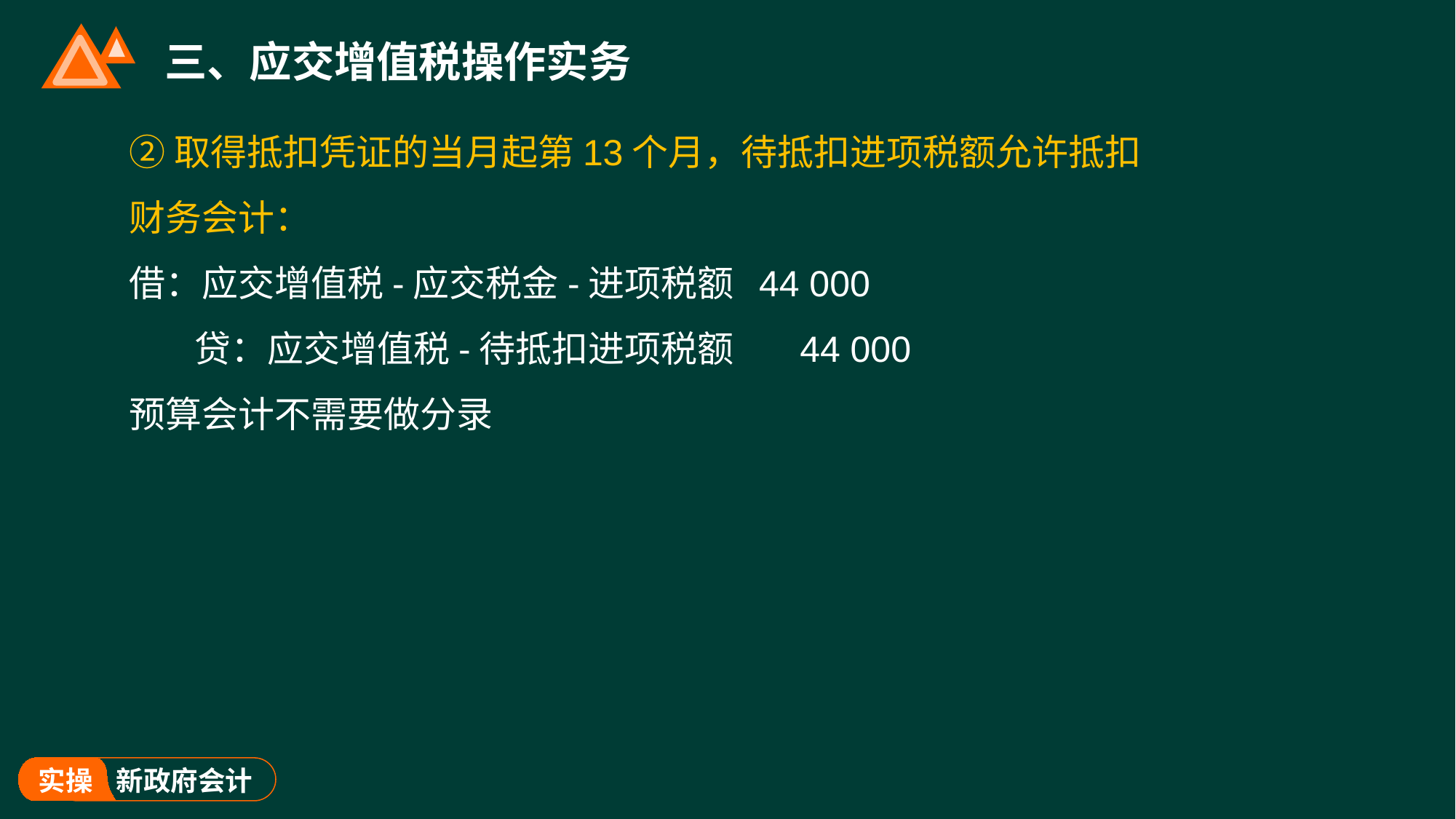

# 三、应交增值税操作实务
②取得抵扣凭证的当月起第13个月，待抵扣进项税额允许抵扣
财务会计：
借：应交增值税-应交税金-进项税额  44 000
       贷：应交增值税-待抵扣进项税额       44 000
预算会计不需要做分录